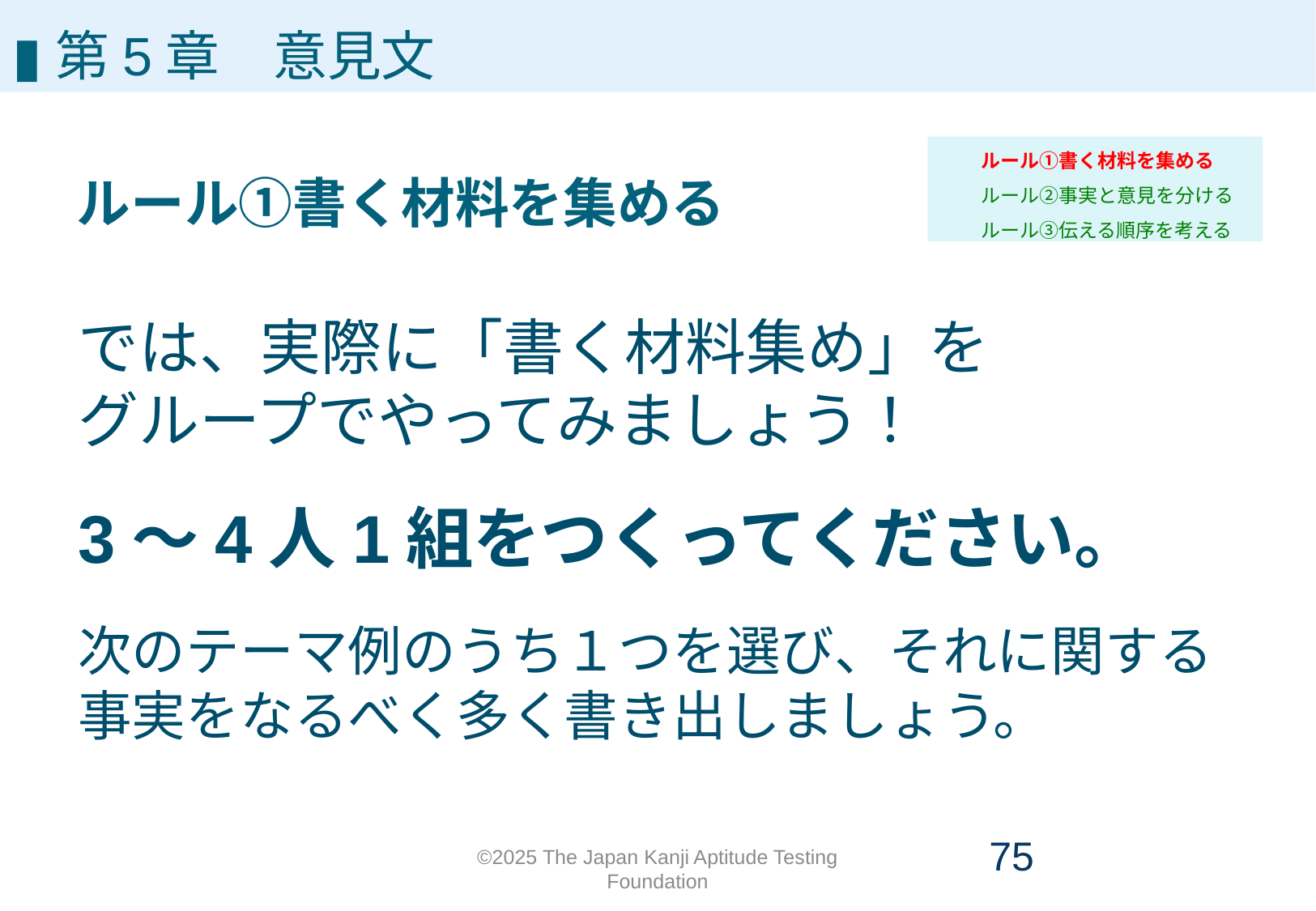

# 第5章
▮第5章　意見文
ルール①書く材料を集める
ルール②事実と意見を分ける
ルール③伝える順序を考える
ルール①書く材料を集める
では、実際に「書く材料集め」を
グループでやってみましょう！

3～4人1組をつくってください。

次のテーマ例のうち１つを選び、それに関する事実をなるべく多く書き出しましょう。
©2025 The Japan Kanji Aptitude Testing Foundation
75